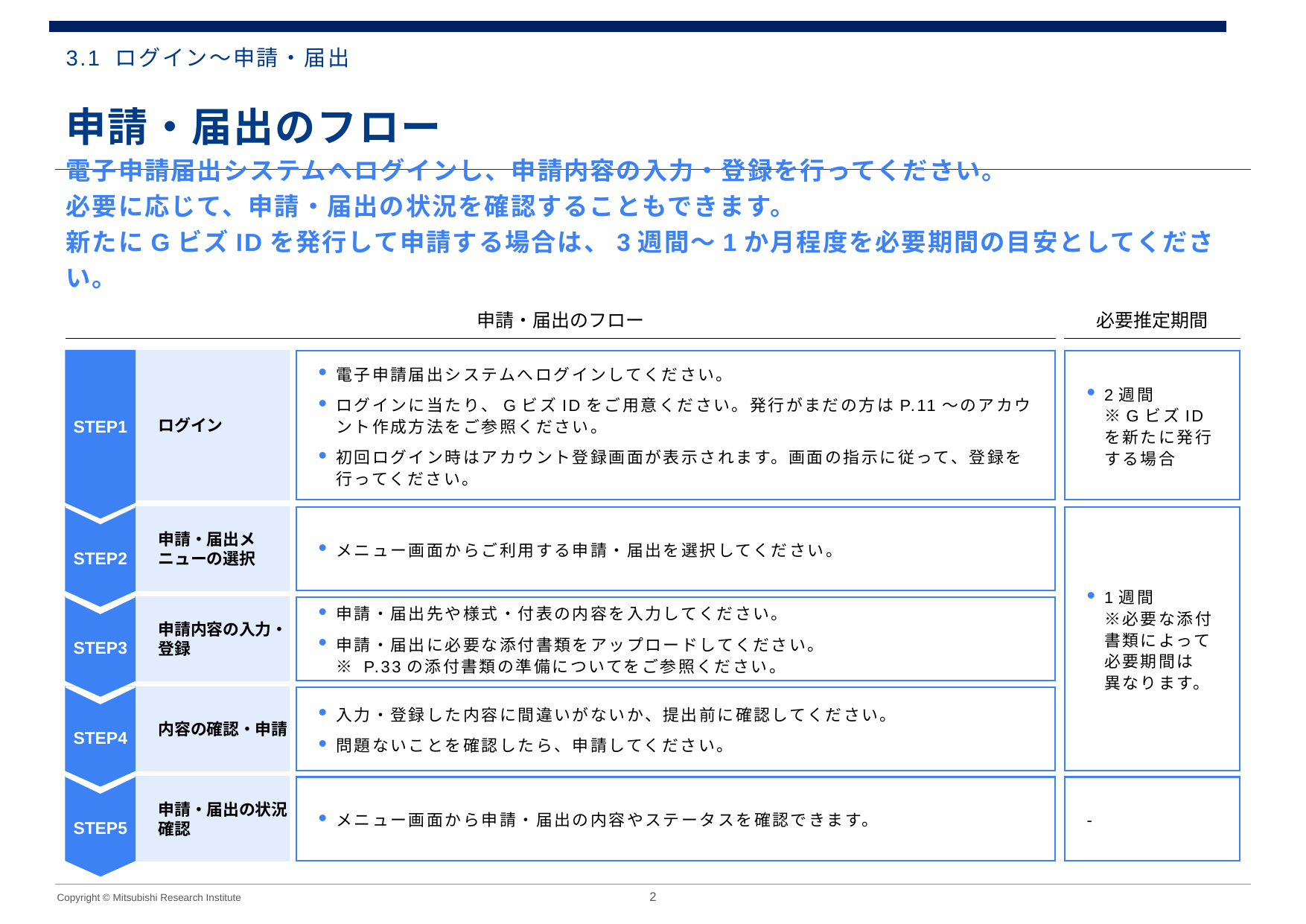

# 3.1 ログイン～申請・届出
申請・届出のフロー
電子申請届出システムへログインし、申請内容の入力・登録を行ってください。
必要に応じて、申請・届出の状況を確認することもできます。
新たにGビズIDを発行して申請する場合は、3週間～1か月程度を必要期間の目安としてください。
申請・届出のフロー
必要推定期間
STEP1
ログイン
電子申請届出システムへログインしてください。
ログインに当たり、GビズIDをご用意ください。発行がまだの方はP.11～のアカウント作成方法をご参照ください。
初回ログイン時はアカウント登録画面が表示されます。画面の指示に従って、登録を行ってください。
2週間
※GビズIDを新たに発行
する場合

STEP2
申請・届出メニューの選択
メニュー画面からご利用する申請・届出を選択してください。
1週間
※必要な添付書類によって
必要期間は
異なります。

STEP3
申請内容の入力・登録
申請・届出先や様式・付表の内容を入力してください。
申請・届出に必要な添付書類をアップロードしてください。
※ P.33の添付書類の準備についてをご参照ください。

STEP4
内容の確認・申請
入力・登録した内容に間違いがないか、提出前に確認してください。
問題ないことを確認したら、申請してください。

STEP5
申請・届出の状況確認
メニュー画面から申請・届出の内容やステータスを確認できます。
-